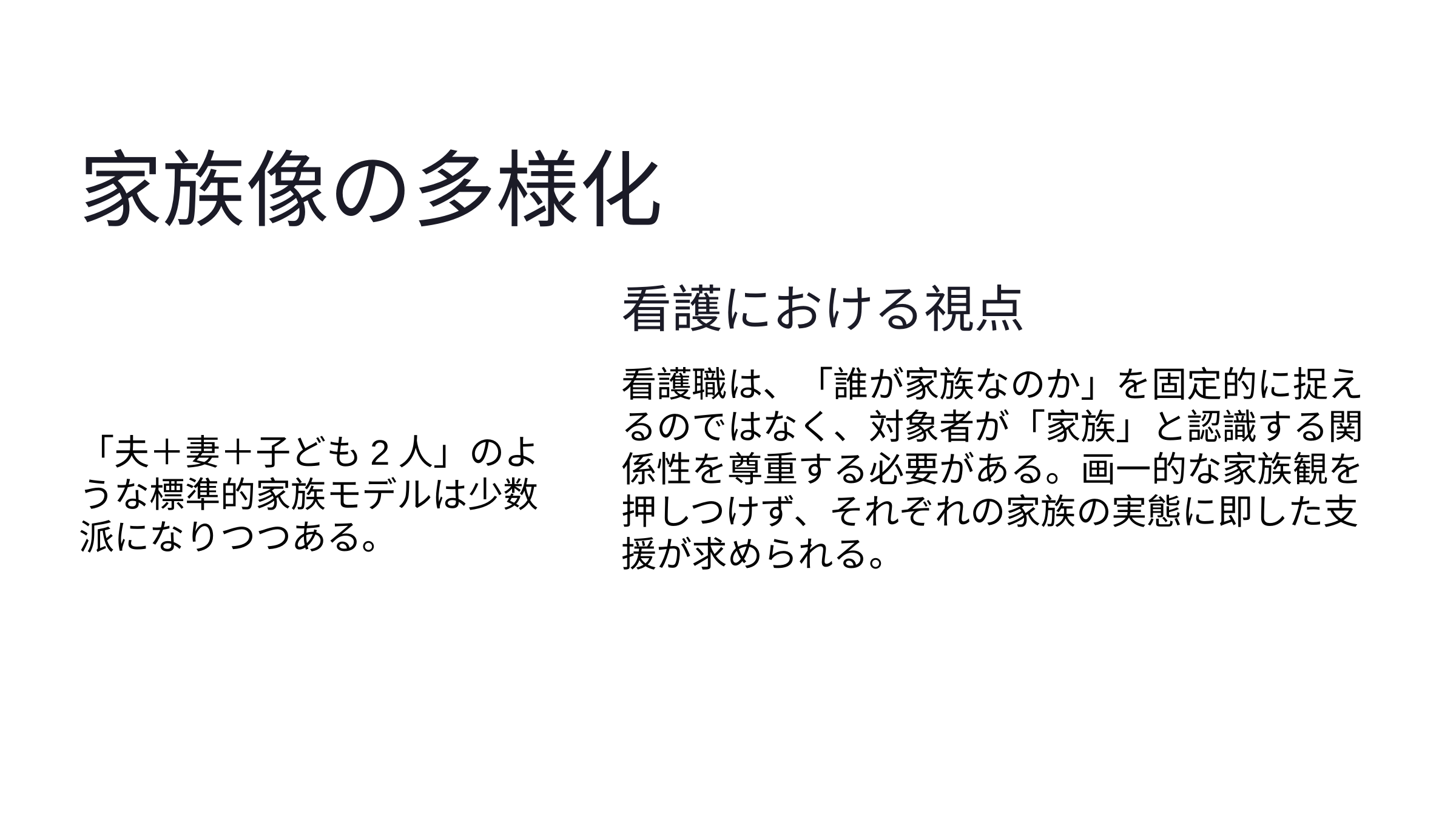

家族像の多様化
看護における視点
看護職は、「誰が家族なのか」を固定的に捉えるのではなく、対象者が「家族」と認識する関係性を尊重する必要がある。画一的な家族観を押しつけず、それぞれの家族の実態に即した支援が求められる。
「夫＋妻＋子ども2人」のような標準的家族モデルは少数派になりつつある。